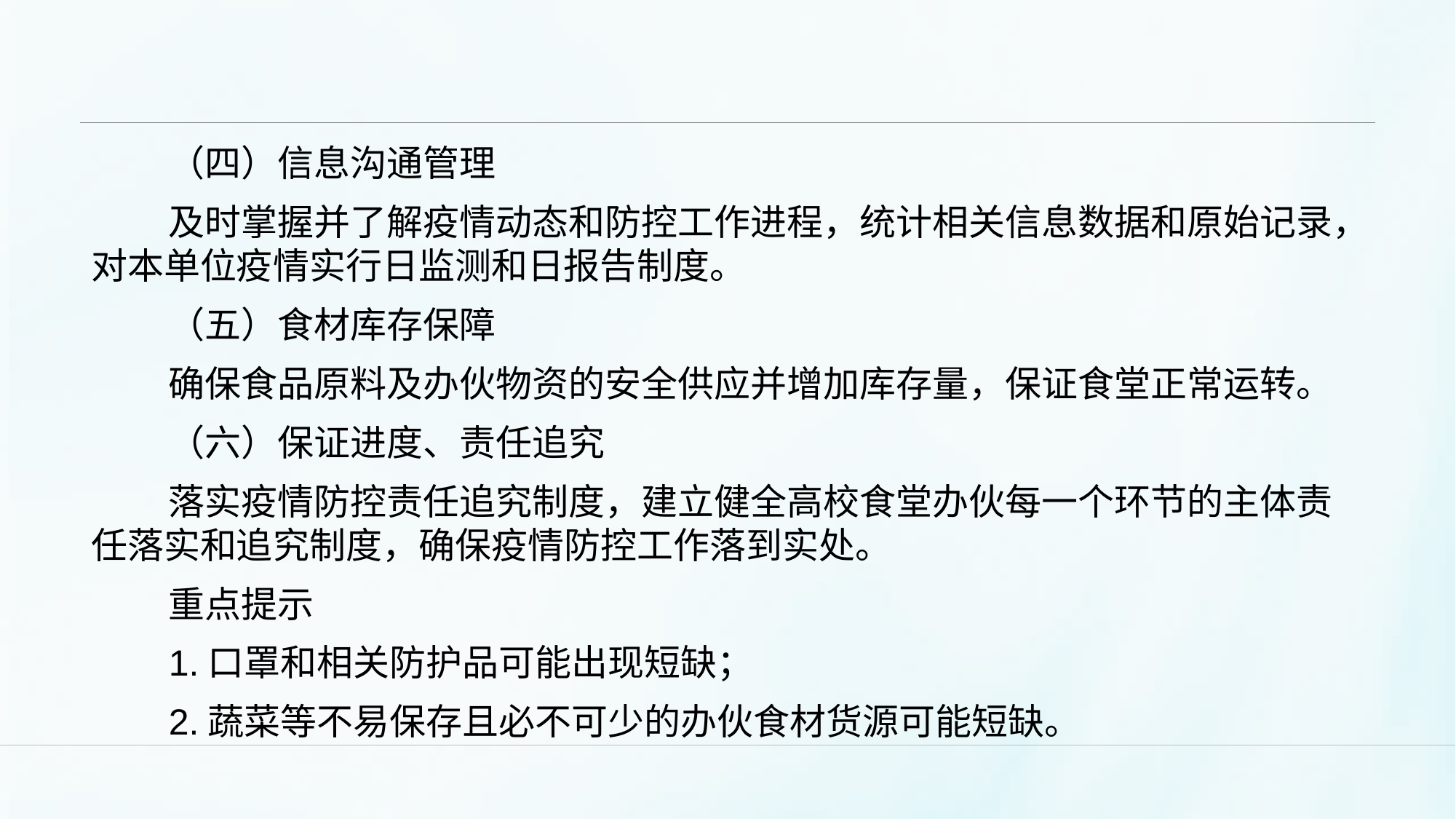

#
（四）信息沟通管理
及时掌握并了解疫情动态和防控工作进程，统计相关信息数据和原始记录，对本单位疫情实行日监测和日报告制度。
（五）食材库存保障
确保食品原料及办伙物资的安全供应并增加库存量，保证食堂正常运转。
（六）保证进度、责任追究
落实疫情防控责任追究制度，建立健全高校食堂办伙每一个环节的主体责任落实和追究制度，确保疫情防控工作落到实处。
重点提示
1.口罩和相关防护品可能出现短缺；
2.蔬菜等不易保存且必不可少的办伙食材货源可能短缺。